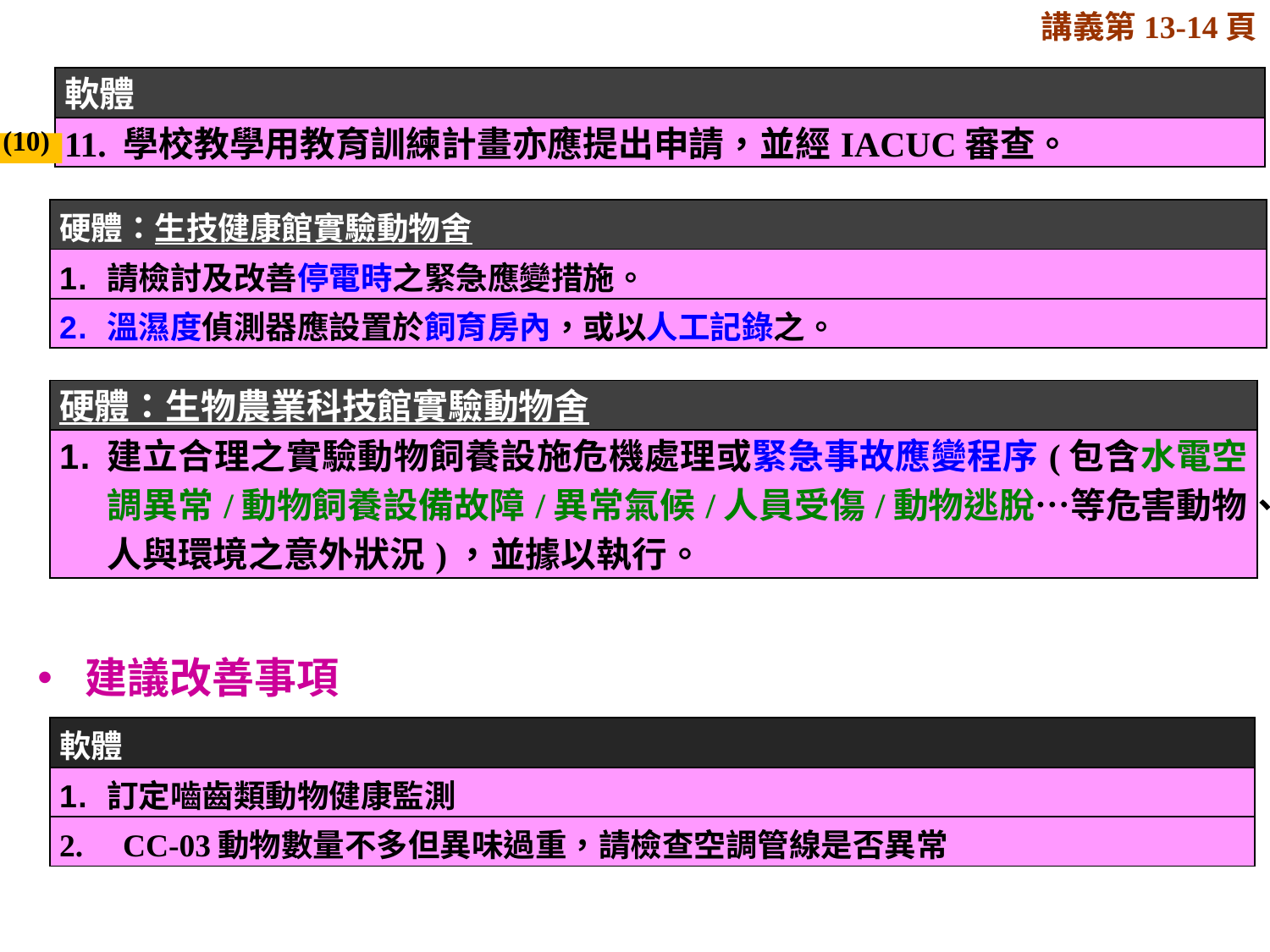

講義第13-14頁
| 軟體 |
| --- |
| 11. 學校教學用教育訓練計畫亦應提出申請，並經IACUC審查。 |
(10)
| 硬體：生技健康館實驗動物舍 |
| --- |
| 請檢討及改善停電時之緊急應變措施。 |
| 溫濕度偵測器應設置於飼育房內，或以人工記錄之。 |
| 硬體：生物農業科技館實驗動物舍 |
| --- |
| 建立合理之實驗動物飼養設施危機處理或緊急事故應變程序(包含水電空調異常/動物飼養設備故障/異常氣候/人員受傷/動物逃脫…等危害動物、人與環境之意外狀況)，並據以執行。 |
建議改善事項
| 軟體 |
| --- |
| 訂定嚙齒類動物健康監測 |
| CC-03動物數量不多但異味過重，請檢查空調管線是否異常 |